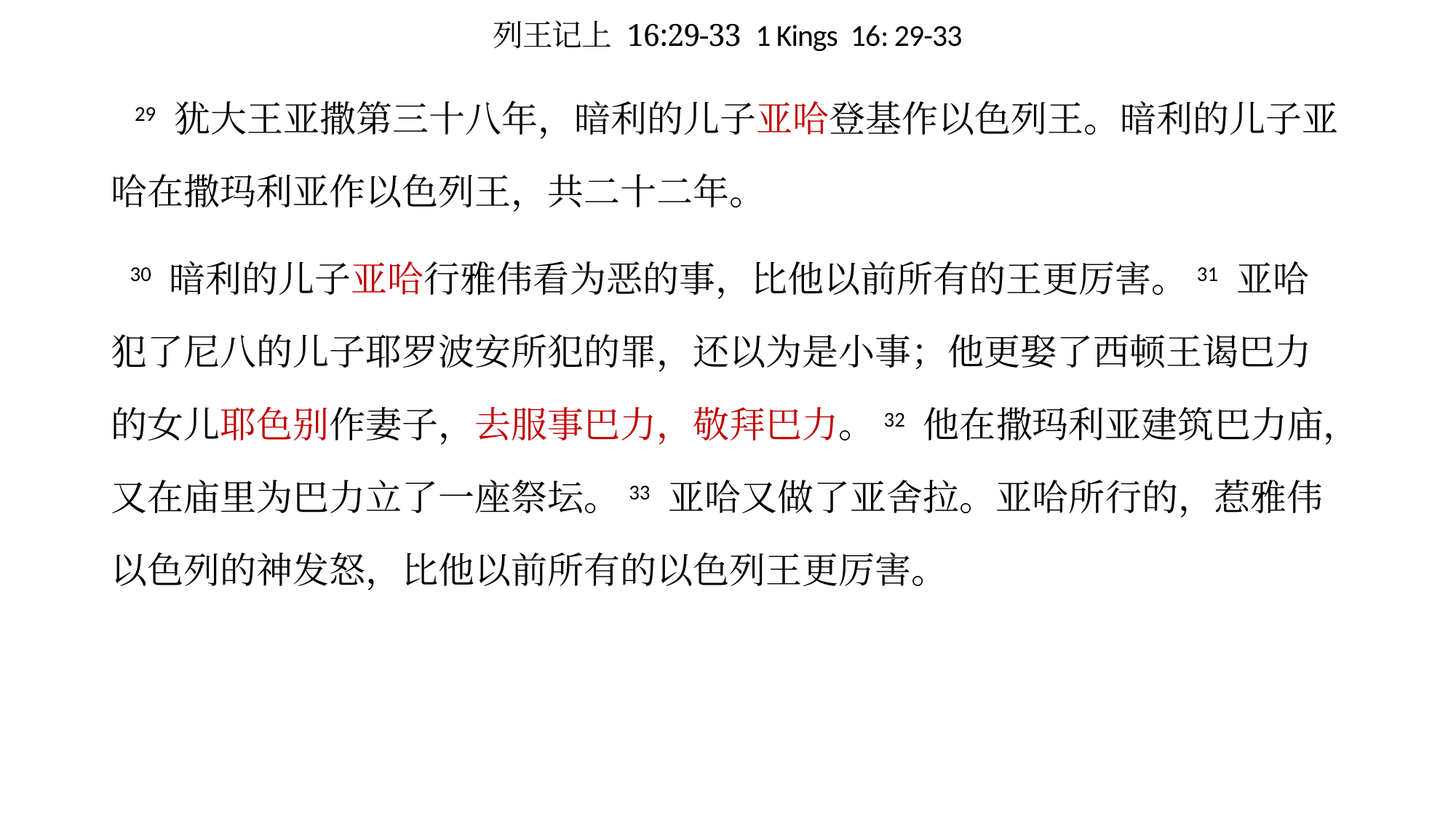

# 列王记上 16:29-33  1 Kings  16: 29-33
     29 犹大王亚撒第三十八年，暗利的儿子亚哈登基作以色列王。暗利的儿子亚哈在撒玛利亚作以色列王，共二十二年。
  30 暗利的儿子亚哈行雅伟看为恶的事，比他以前所有的王更厉害。31 亚哈犯了尼八的儿子耶罗波安所犯的罪，还以为是小事；他更娶了西顿王谒巴力的女儿耶色别作妻子，去服事巴力，敬拜巴力。32 他在撒玛利亚建筑巴力庙，又在庙里为巴力立了一座祭坛。33 亚哈又做了亚舍拉。亚哈所行的，惹雅伟以色列的神发怒，比他以前所有的以色列王更厉害。